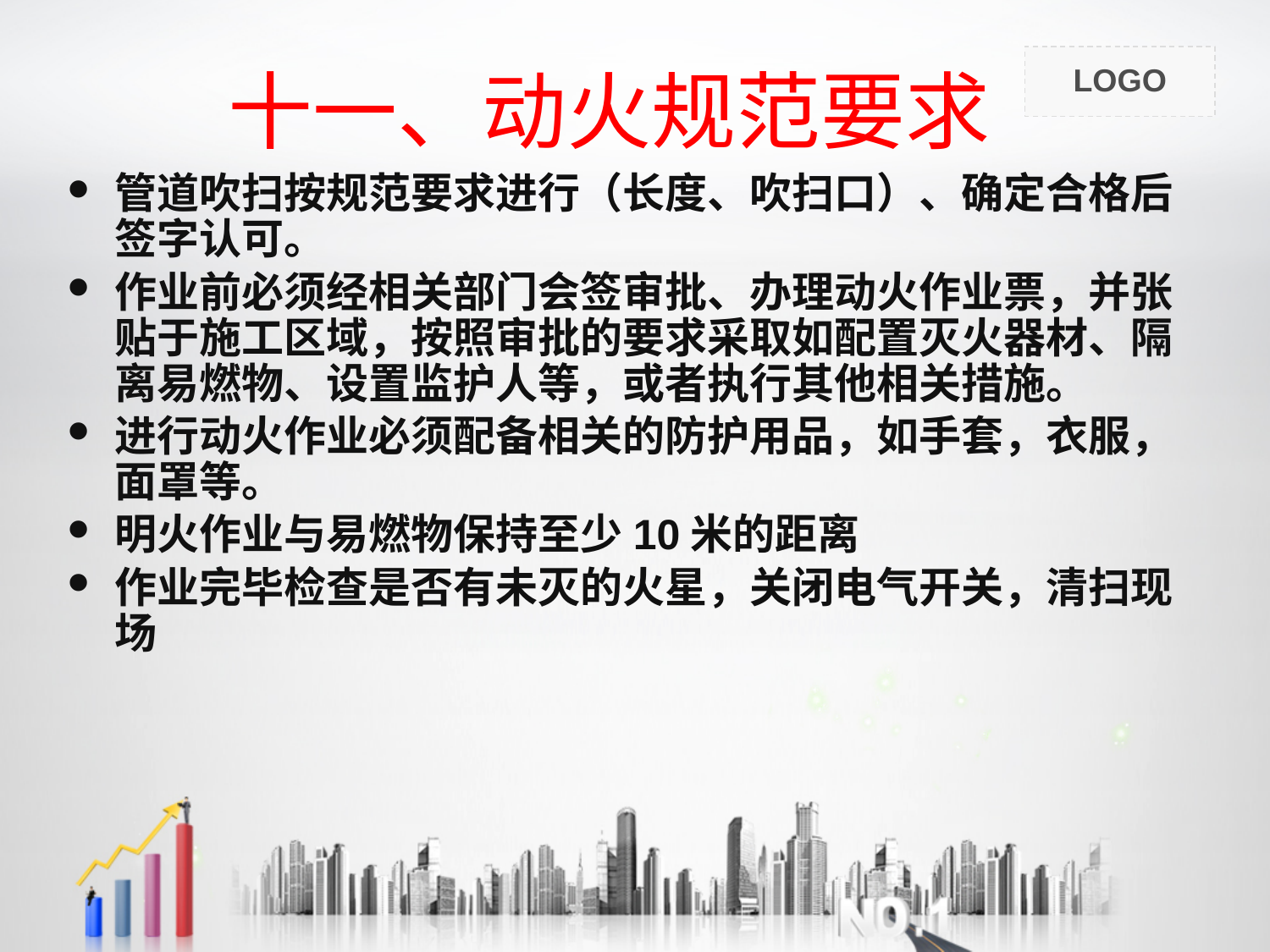

#
十一、动火规范要求
管道吹扫按规范要求进行（长度、吹扫口）、确定合格后签字认可。
作业前必须经相关部门会签审批、办理动火作业票，并张贴于施工区域，按照审批的要求采取如配置灭火器材、隔离易燃物、设置监护人等，或者执行其他相关措施。
进行动火作业必须配备相关的防护用品，如手套，衣服，面罩等。
明火作业与易燃物保持至少10米的距离
作业完毕检查是否有未灭的火星，关闭电气开关，清扫现场

42